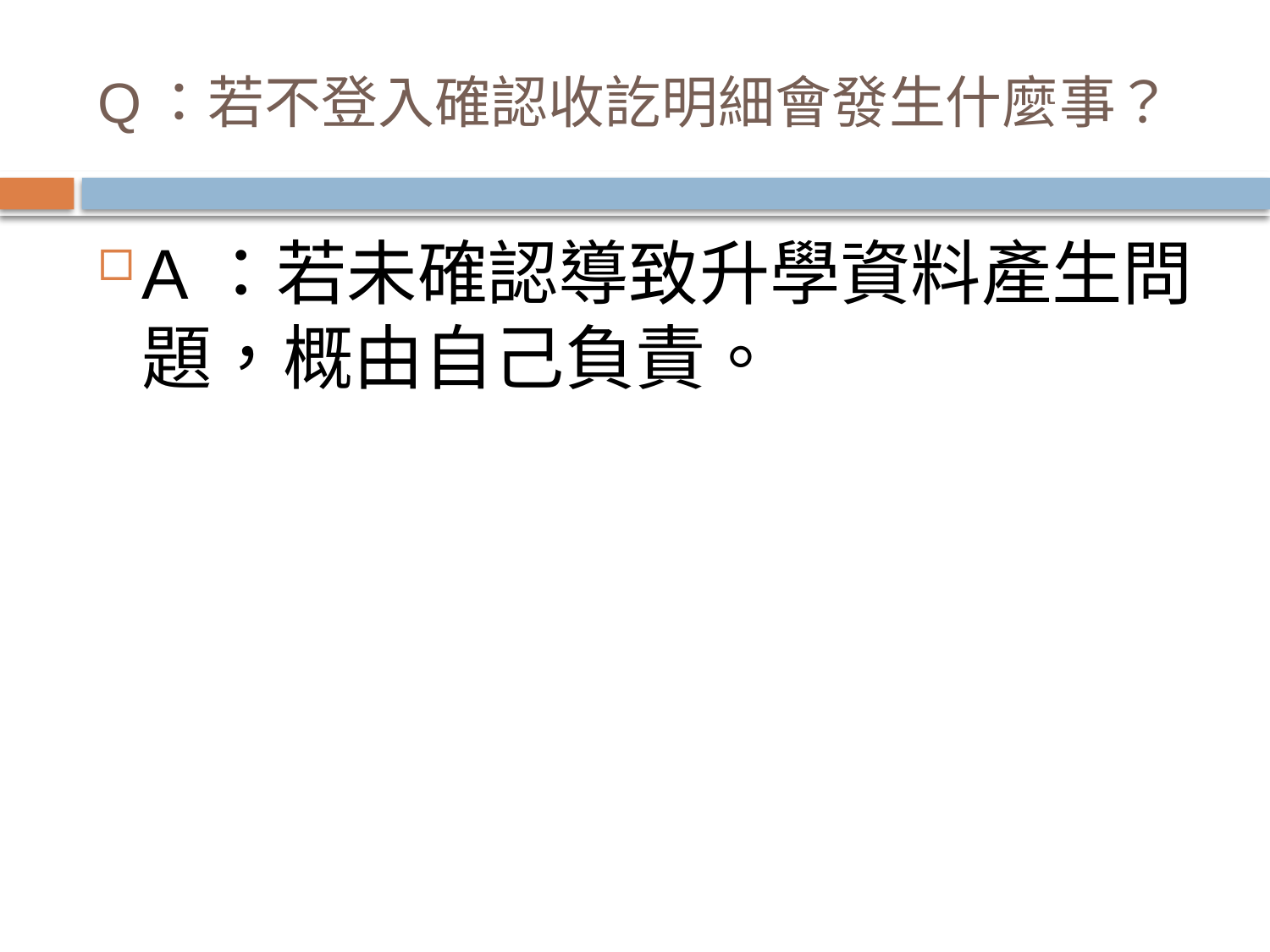

# Q：若不登入確認收訖明細會發生什麼事？
A：若未確認導致升學資料產生問題，概由自己負責。